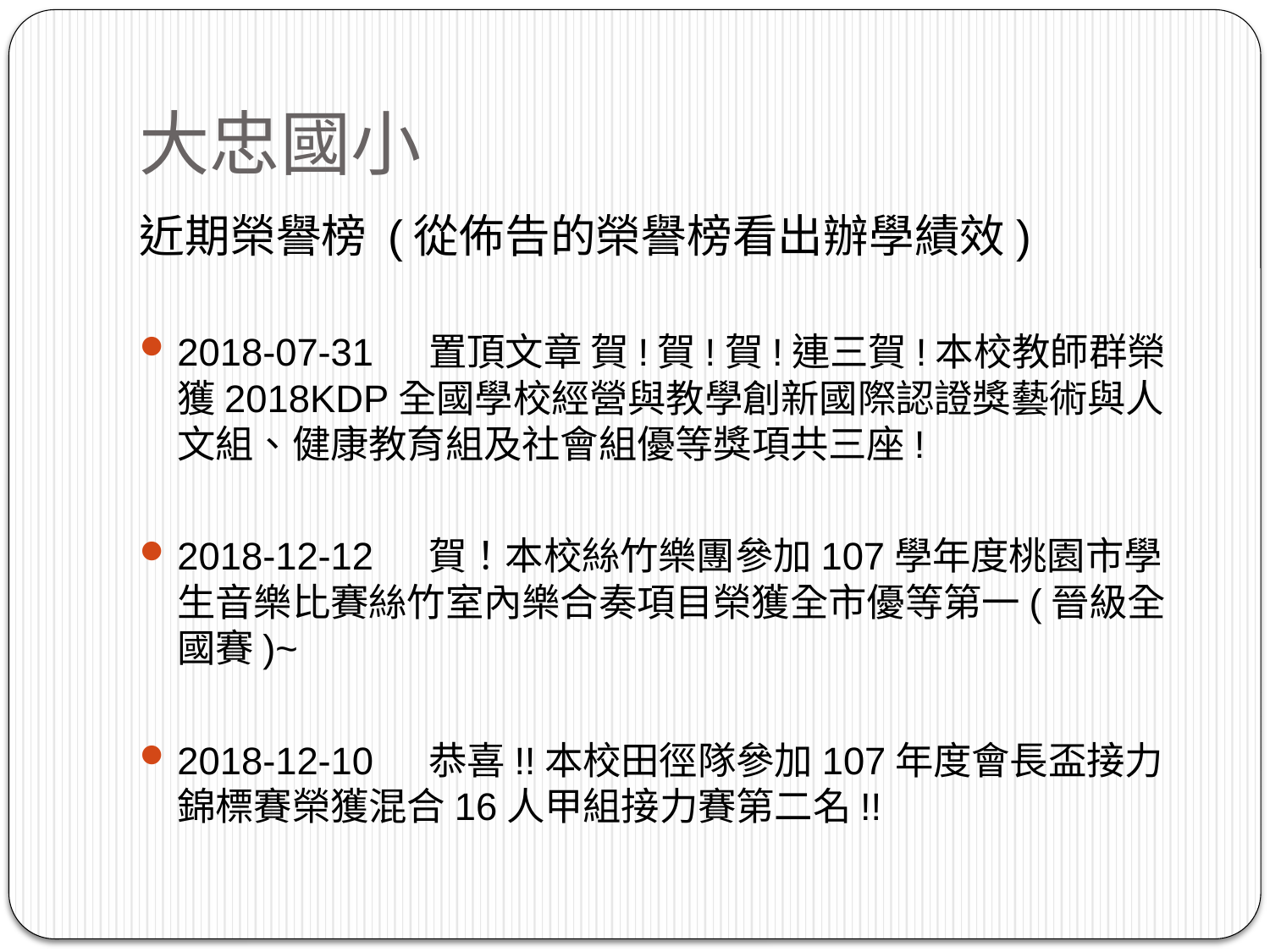

# 大忠國小
近期榮譽榜 (從佈告的榮譽榜看出辦學績效)

2018-07-31	置頂文章 賀!賀!賀!連三賀!本校教師群榮獲2018KDP全國學校經營與教學創新國際認證獎藝術與人文組、健康教育組及社會組優等獎項共三座!

2018-12-12	賀！本校絲竹樂團參加107學年度桃園市學生音樂比賽絲竹室內樂合奏項目榮獲全市優等第一(晉級全國賽)~

2018-12-10	恭喜!!本校田徑隊參加107年度會長盃接力錦標賽榮獲混合16人甲組接力賽第二名!!